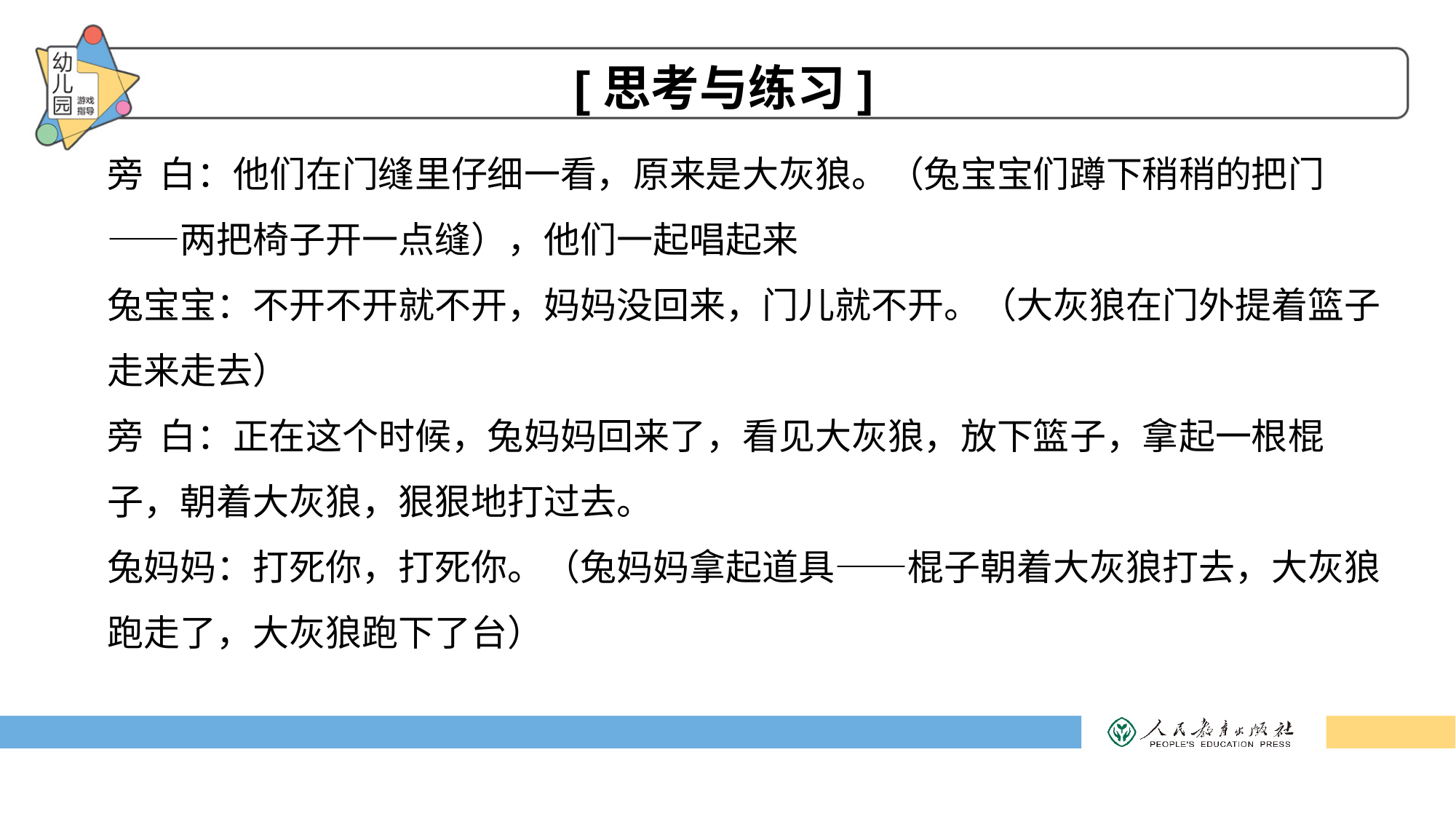

[思考与练习]
旁  白：他们在门缝里仔细一看，原来是大灰狼。（兔宝宝们蹲下稍稍的把门——两把椅子开一点缝），他们一起唱起来
兔宝宝：不开不开就不开，妈妈没回来，门儿就不开。（大灰狼在门外提着篮子走来走去）
旁  白：正在这个时候，兔妈妈回来了，看见大灰狼，放下篮子，拿起一根棍子，朝着大灰狼，狠狠地打过去。
兔妈妈：打死你，打死你。（兔妈妈拿起道具——棍子朝着大灰狼打去，大灰狼跑走了，大灰狼跑下了台）